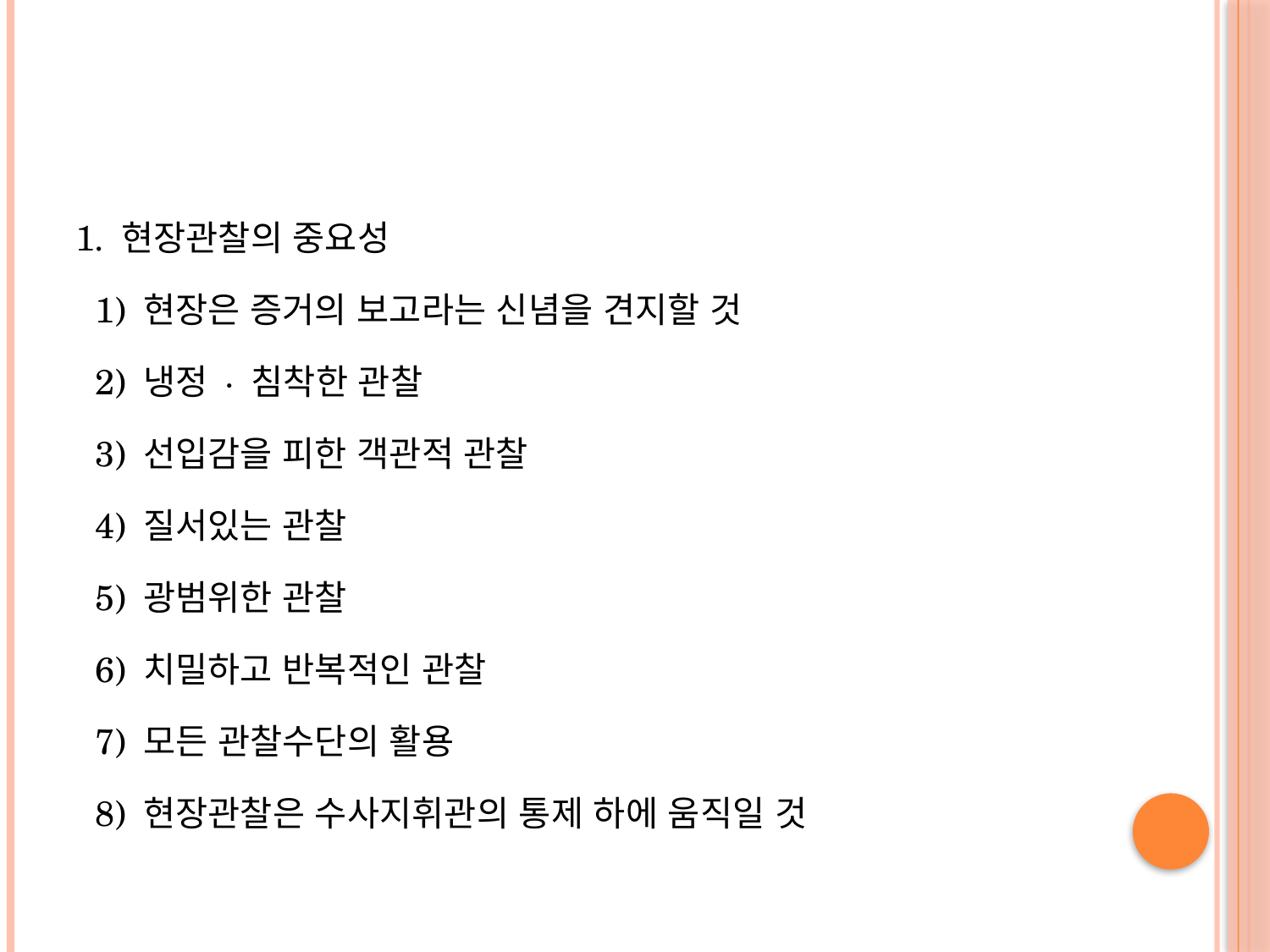

#
1. 현장관찰의 중요성
  1) 현장은 증거의 보고라는 신념을 견지할 것
  2) 냉정 · 침착한 관찰
  3) 선입감을 피한 객관적 관찰
  4) 질서있는 관찰
  5) 광범위한 관찰
  6) 치밀하고 반복적인 관찰
  7) 모든 관찰수단의 활용
  8) 현장관찰은 수사지휘관의 통제 하에 움직일 것